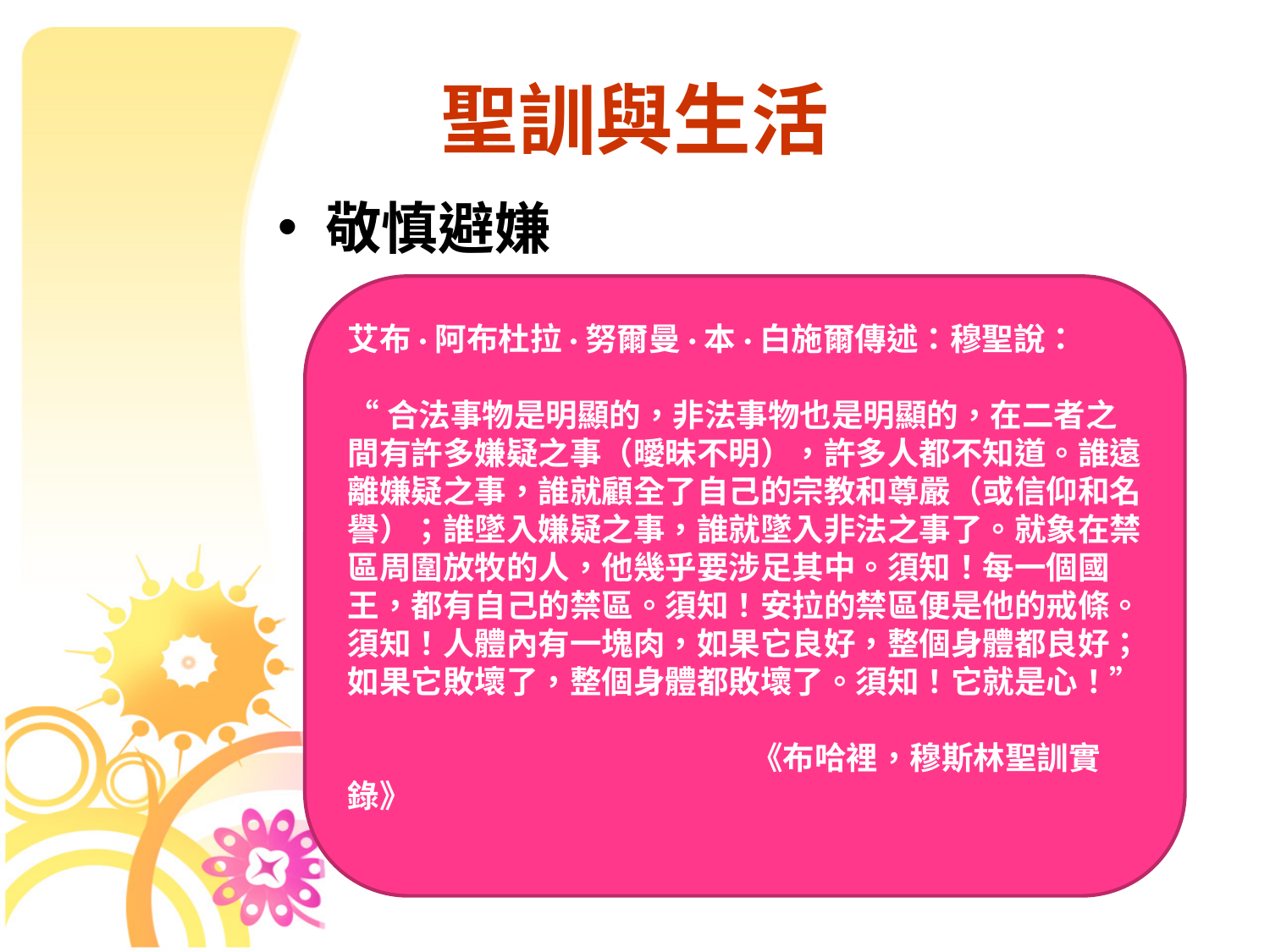

# 聖訓與生活
敬慎避嫌

艾布·阿布杜拉·努爾曼·本·白施爾傳述：穆聖說：

“合法事物是明顯的，非法事物也是明顯的，在二者之間有許多嫌疑之事（曖昧不明），許多人都不知道。誰遠離嫌疑之事，誰就顧全了自己的宗教和尊嚴（或信仰和名譽）；誰墜入嫌疑之事，誰就墜入非法之事了。就象在禁區周圍放牧的人，他幾乎要涉足其中。須知！每一個國王，都有自己的禁區。須知！安拉的禁區便是他的戒條。須知！人體內有一塊肉，如果它良好，整個身體都良好；如果它敗壞了，整個身體都敗壞了。須知！它就是心！”

                                                       《布哈裡，穆斯林聖訓實錄》